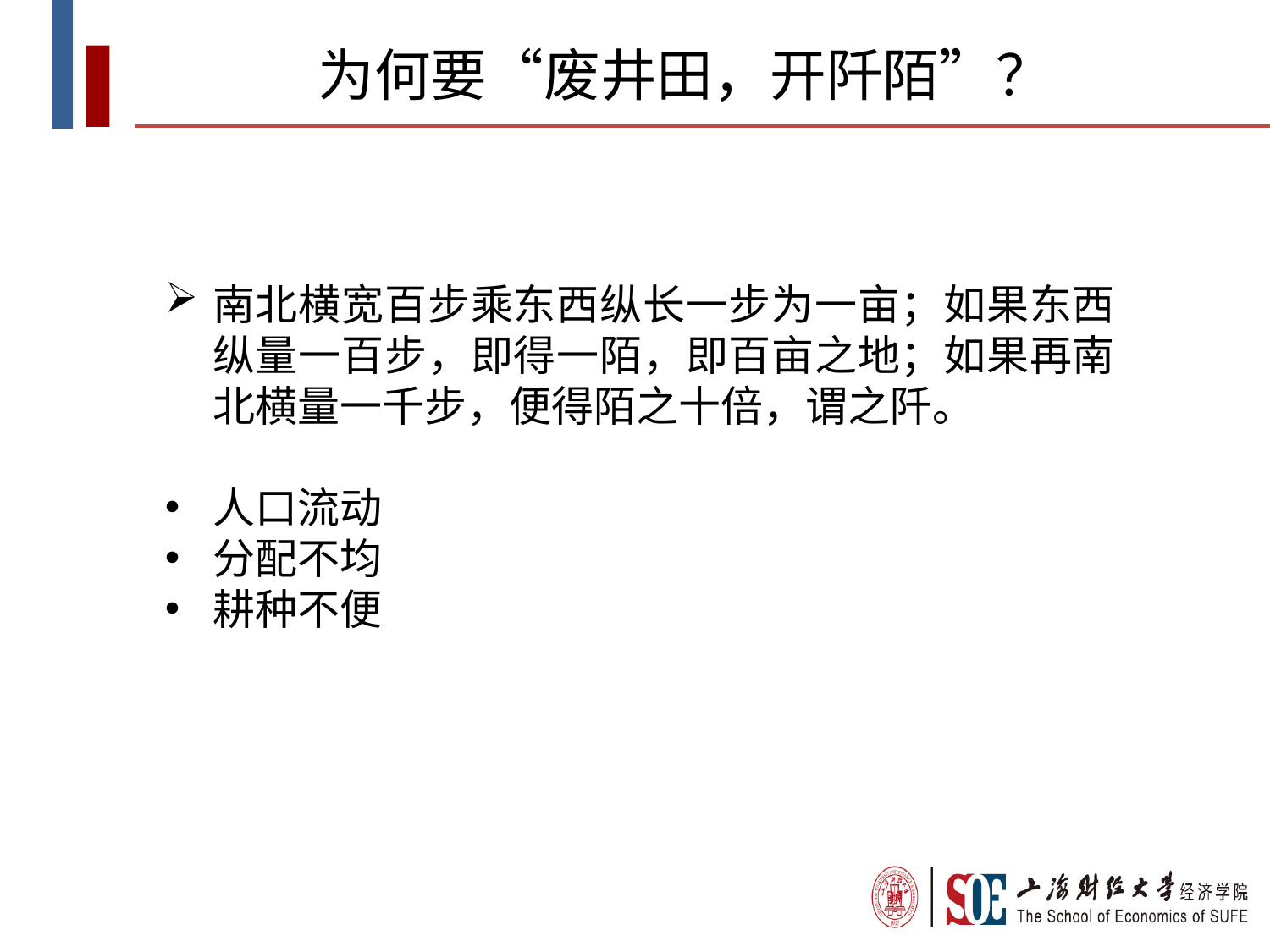

为何要“废井田，开阡陌”？

南北横宽百步乘东西纵长一步为一亩；如果东西纵量一百步，即得一陌，即百亩之地；如果再南北横量一千步，便得陌之十倍，谓之阡。

人口流动
分配不均
耕种不便